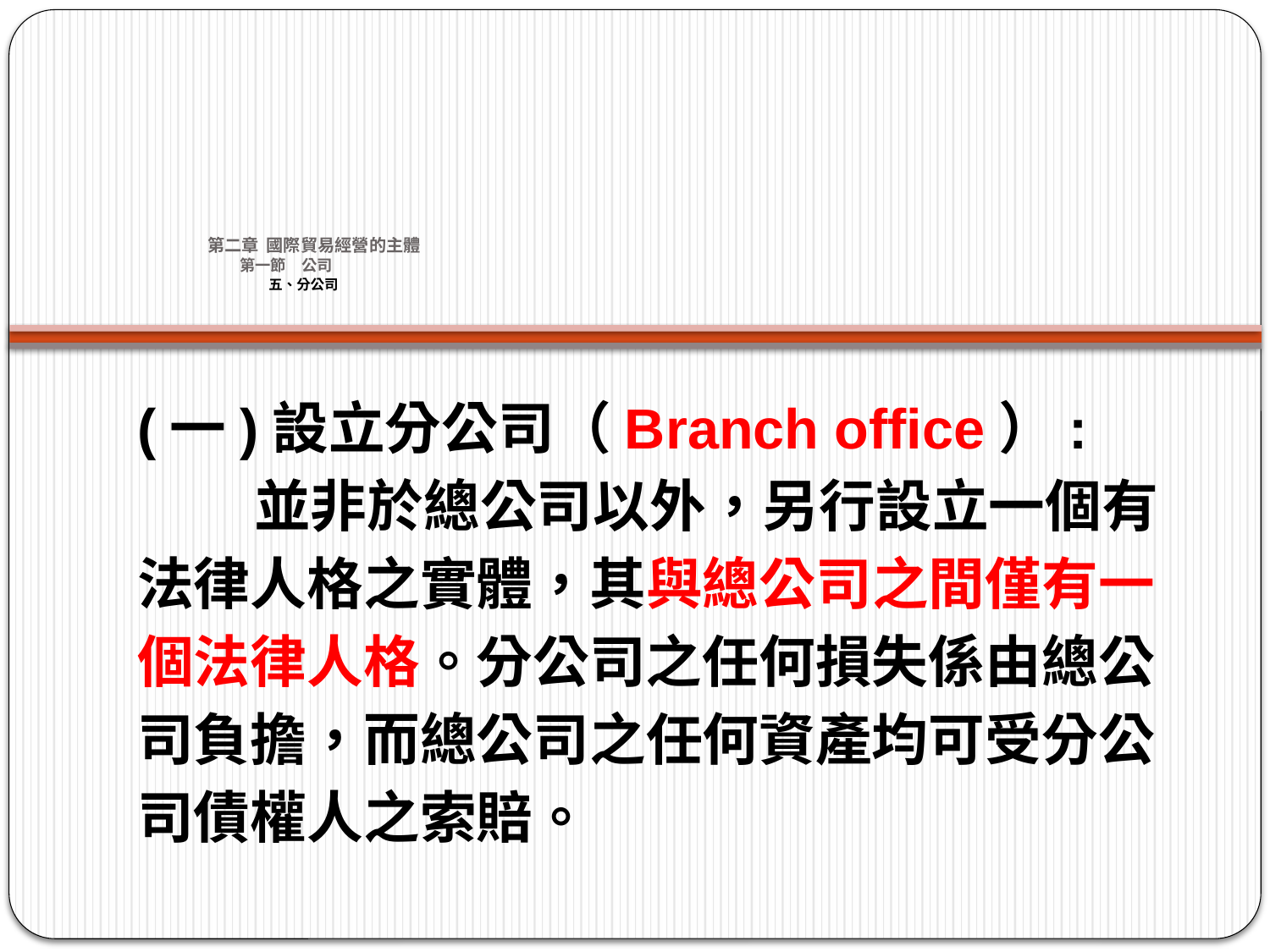

# 第二章  國際貿易經營的主體 第一節　公司 五、分公司
(一)設立分公司（Branch office）:
        並非於總公司以外，另行設立一個有
法律人格之實體，其與總公司之間僅有一
個法律人格。分公司之任何損失係由總公
司負擔，而總公司之任何資產均可受分公
司債權人之索賠。